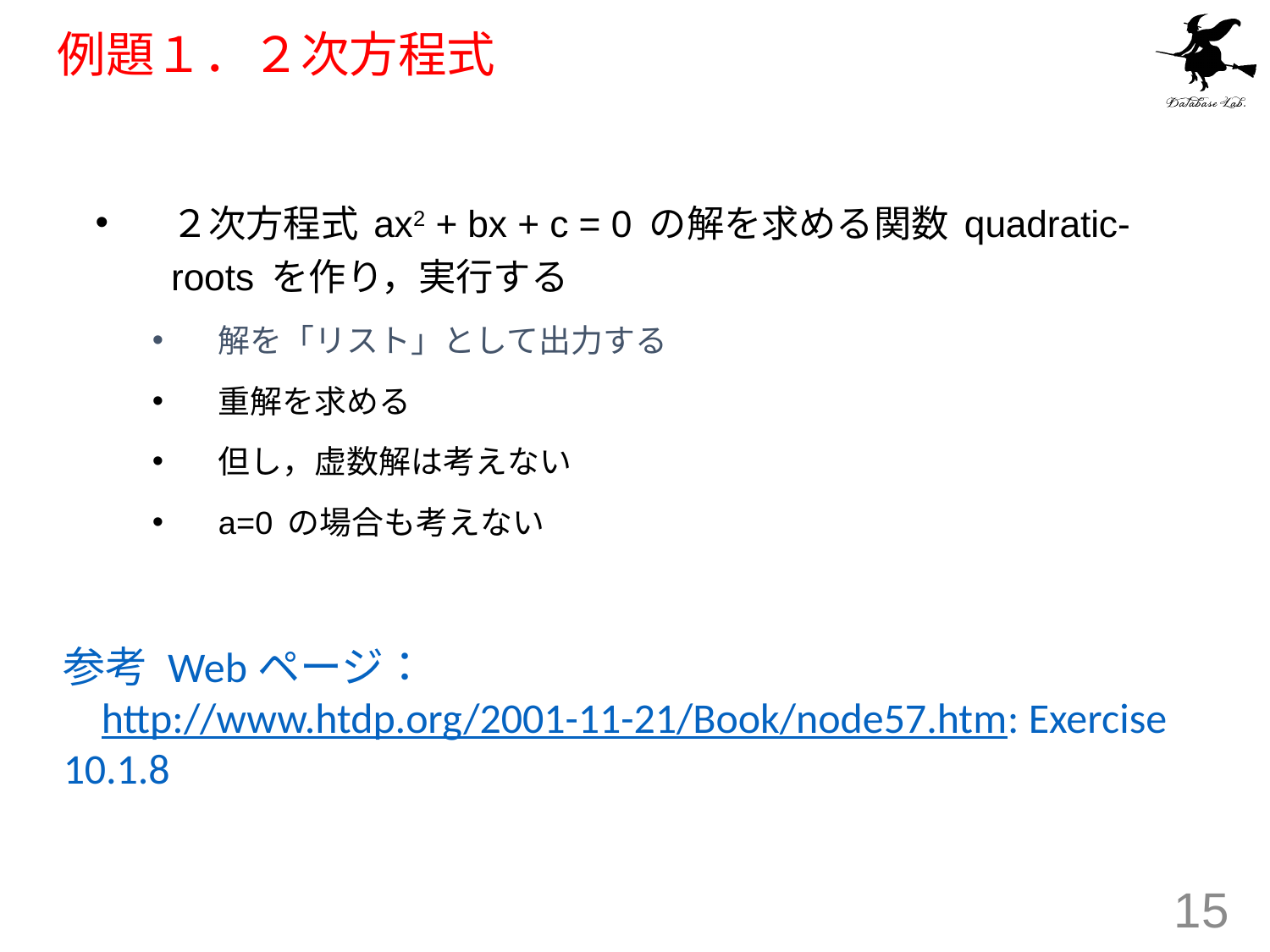

# 例題１．２次方程式
２次方程式 ax2 + bx + c = 0 の解を求める関数 quadratic-roots を作り，実行する
解を「リスト」として出力する
重解を求める
但し，虚数解は考えない
a=0 の場合も考えない

参考 Webページ：
    http://www.htdp.org/2001-11-21/Book/node57.htm: Exercise 10.1.8
15